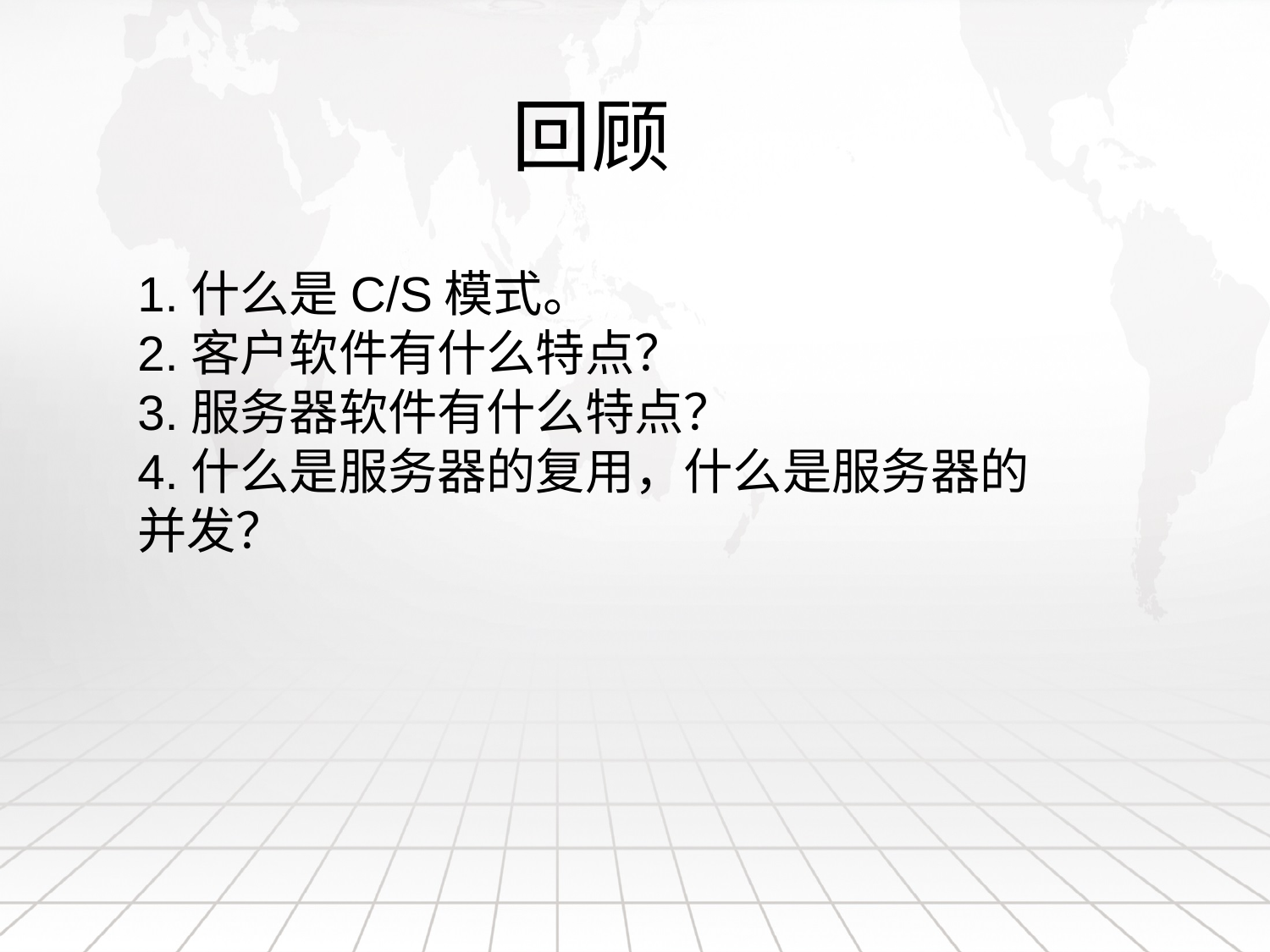

# 回顾
1.什么是C/S模式。
2.客户软件有什么特点？
3.服务器软件有什么特点？
4.什么是服务器的复用，什么是服务器的并发？